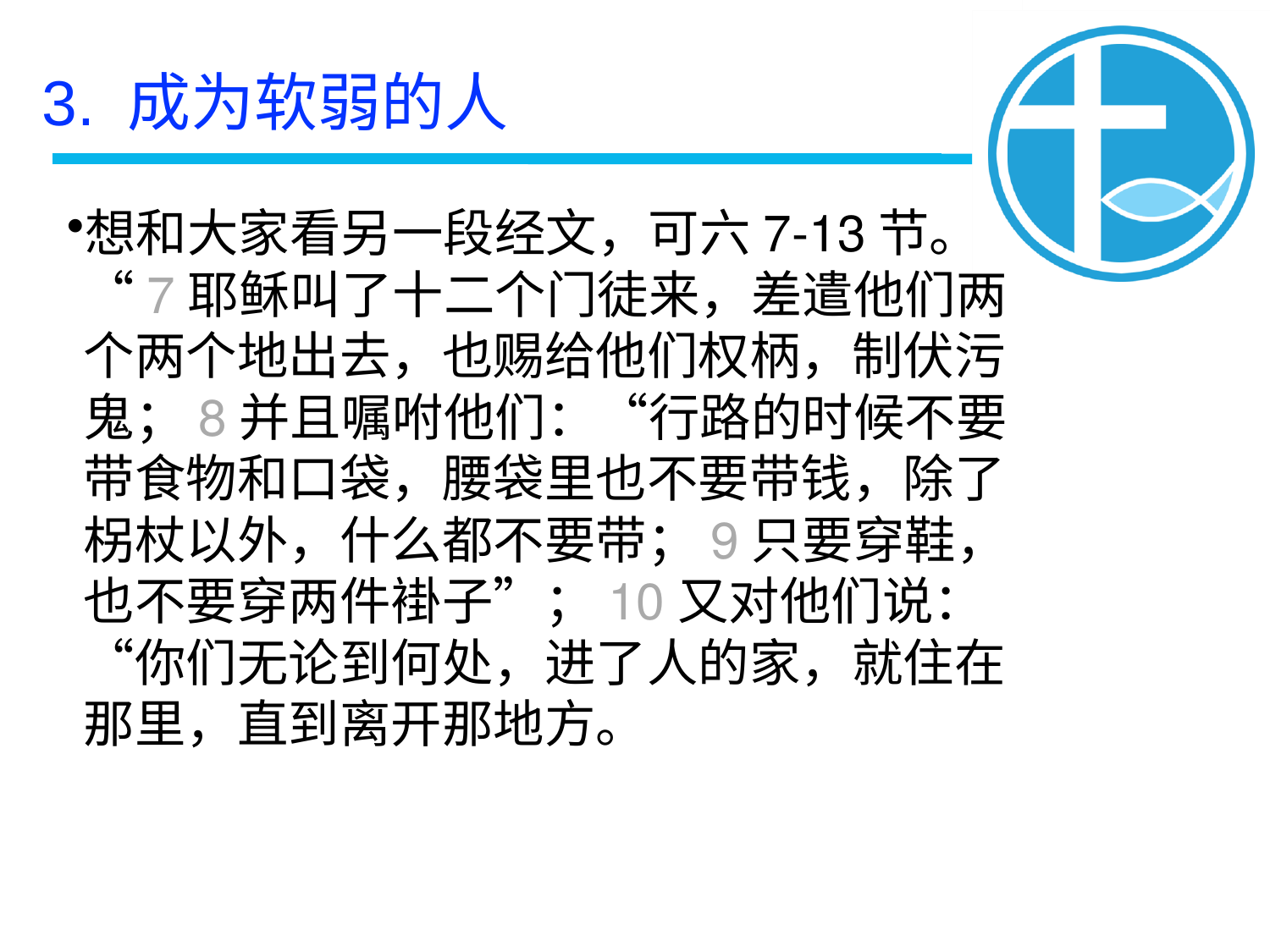

3. 成为软弱的人
想和大家看另一段经文，可六7-13节。“7耶稣叫了十二个门徒来，差遣他们两个两个地出去，也赐给他们权柄，制伏污鬼；8并且嘱咐他们：“行路的时候不要带食物和口袋，腰袋里也不要带钱，除了柺杖以外，什么都不要带；9只要穿鞋，也不要穿两件褂子”；10又对他们说：“你们无论到何处，进了人的家，就住在那里，直到离开那地方。